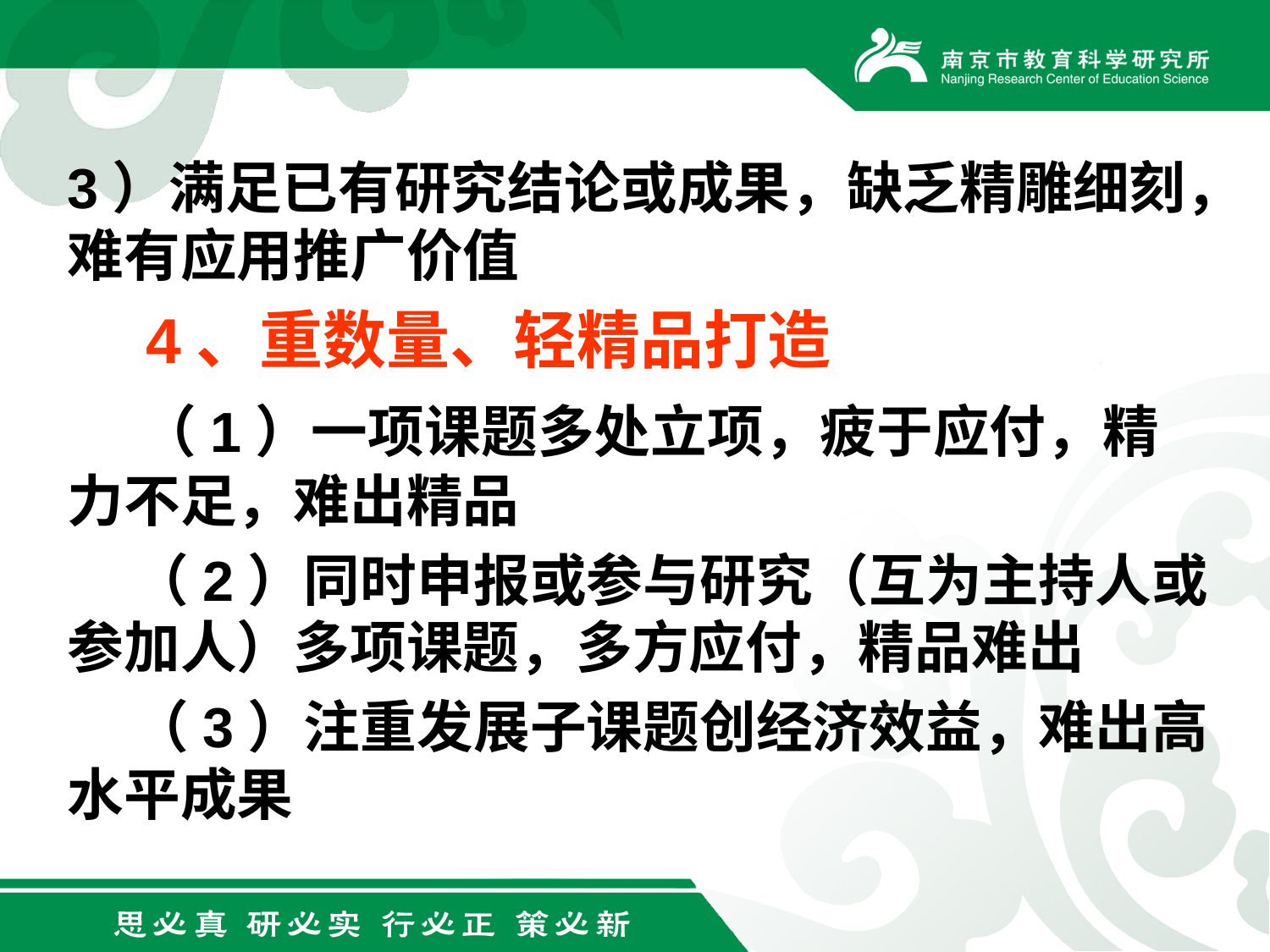

3）满足已有研究结论或成果，缺乏精雕细刻，难有应用推广价值
     4、重数量、轻精品打造
    （1）一项课题多处立项，疲于应付，精力不足，难出精品
    （2）同时申报或参与研究（互为主持人或参加人）多项课题，多方应付，精品难出
    （3）注重发展子课题创经济效益，难出高水平成果